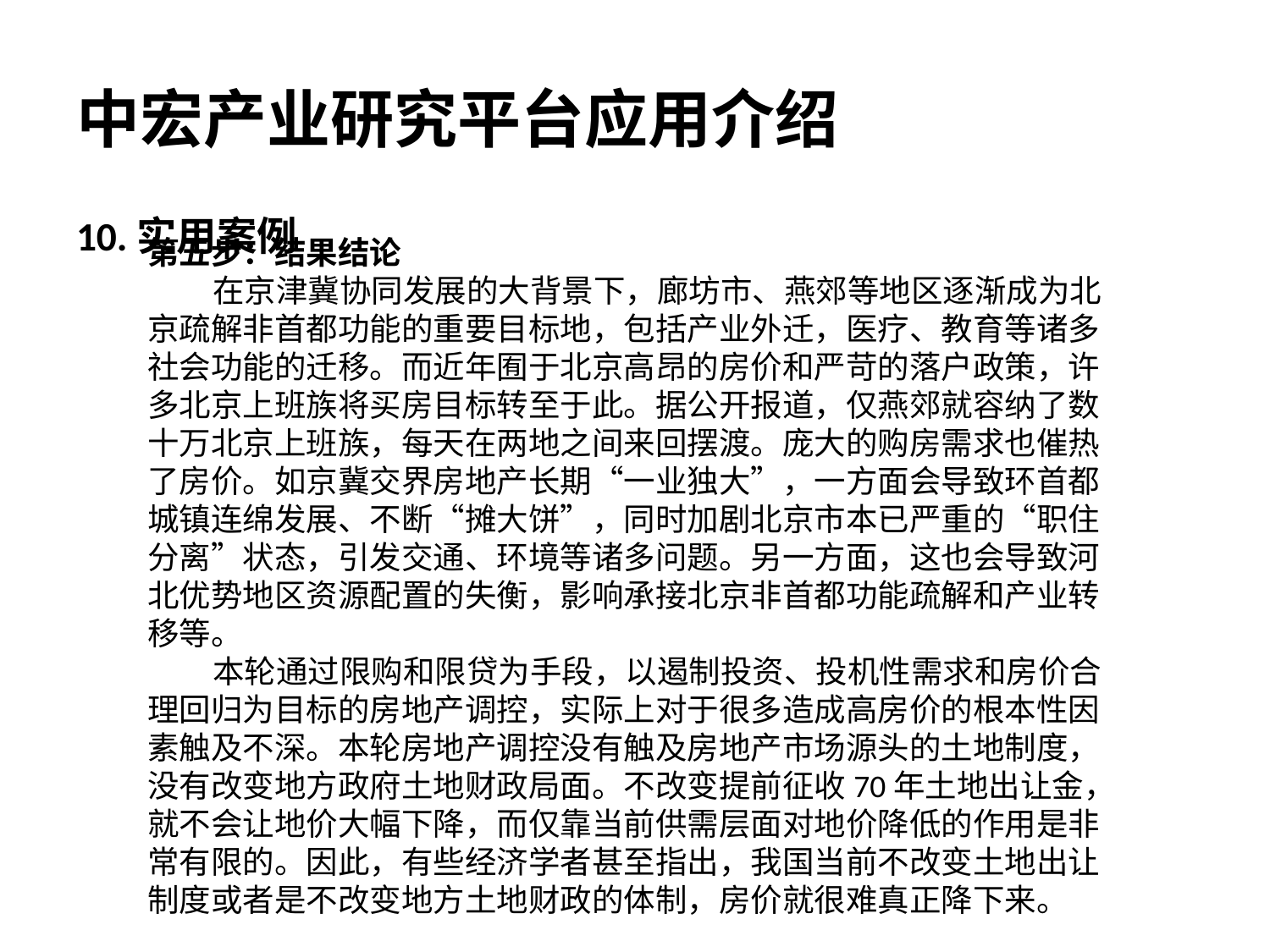

# 中宏产业研究平台应用介绍
10.实用案例
第五步：结果结论
        在京津冀协同发展的大背景下，廊坊市、燕郊等地区逐渐成为北京疏解非首都功能的重要目标地，包括产业外迁，医疗、教育等诸多社会功能的迁移。而近年囿于北京高昂的房价和严苛的落户政策，许多北京上班族将买房目标转至于此。据公开报道，仅燕郊就容纳了数十万北京上班族，每天在两地之间来回摆渡。庞大的购房需求也催热了房价。如京冀交界房地产长期“一业独大”，一方面会导致环首都城镇连绵发展、不断“摊大饼”，同时加剧北京市本已严重的“职住分离”状态，引发交通、环境等诸多问题。另一方面，这也会导致河北优势地区资源配置的失衡，影响承接北京非首都功能疏解和产业转移等。
        本轮通过限购和限贷为手段，以遏制投资、投机性需求和房价合理回归为目标的房地产调控，实际上对于很多造成高房价的根本性因素触及不深。本轮房地产调控没有触及房地产市场源头的土地制度，没有改变地方政府土地财政局面。不改变提前征收70年土地出让金，就不会让地价大幅下降，而仅靠当前供需层面对地价降低的作用是非常有限的。因此，有些经济学者甚至指出，我国当前不改变土地出让制度或者是不改变地方土地财政的体制，房价就很难真正降下来。